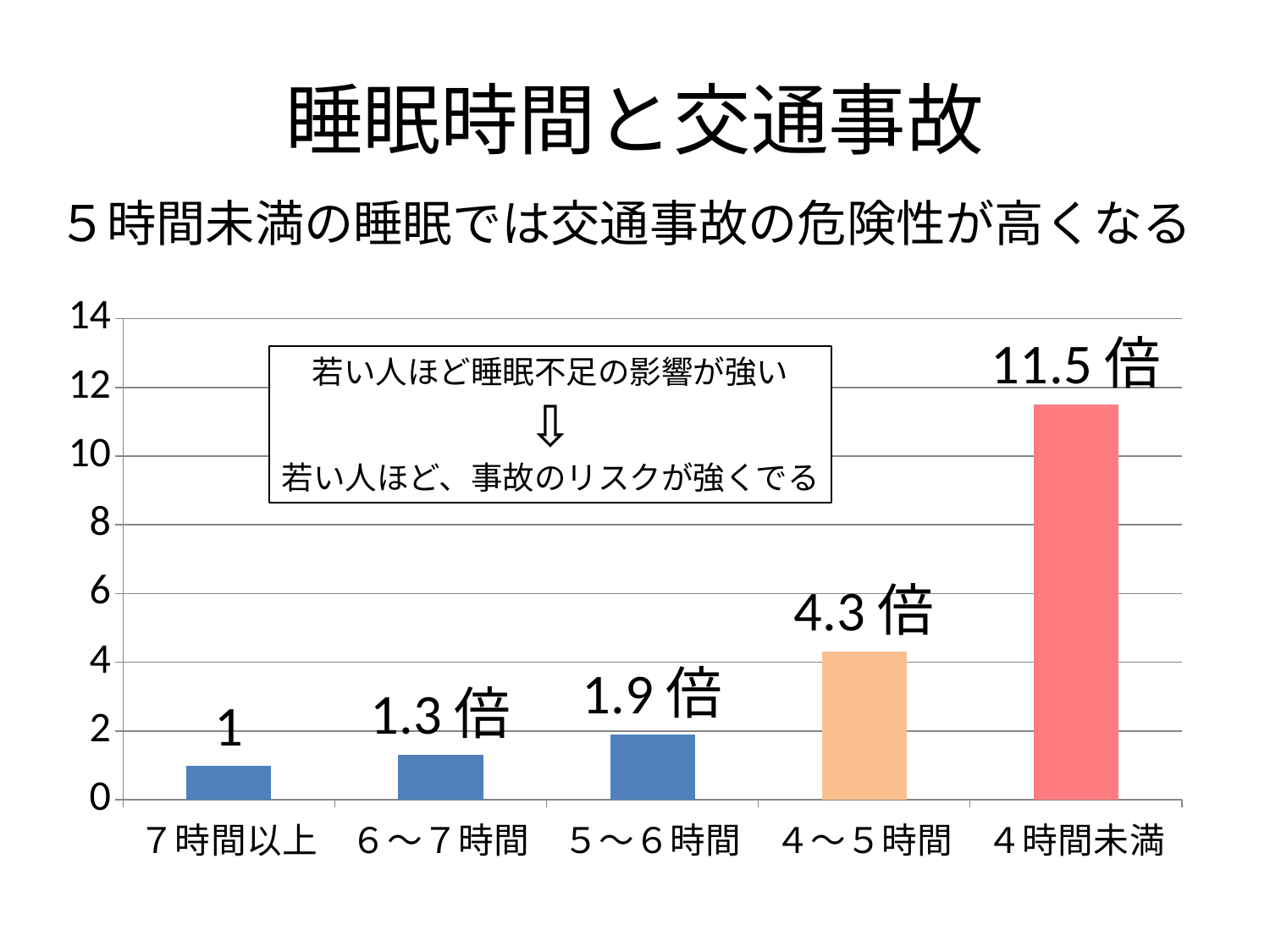

# 睡眠時間と交通事故
５時間未満の睡眠では交通事故の危険性が高くなる

### Chart

| Category | 系列 1 |
|---|---|
| ７時間以上 | 1.0 |
| ６～７時間 | 1.3 |
| ５～６時間 | 1.9 |
| ４～５時間 | 4.3 |
| ４時間未満 | 11.5 |
若い人ほど睡眠不足の影響が強い
⇩
若い人ほど、事故のリスクが強くでる